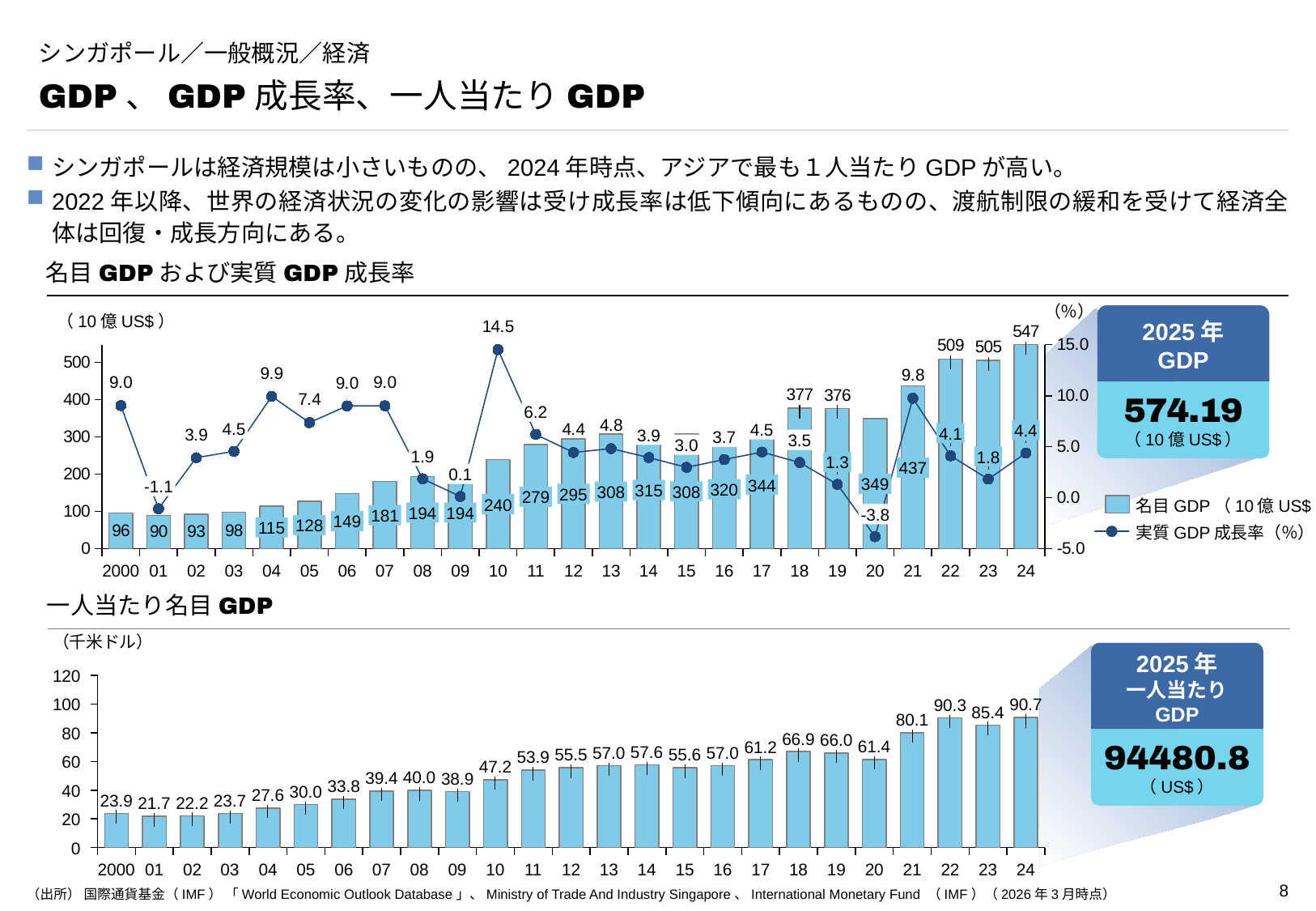

# シンガポール／一般概況／経済
GDP、GDP成長率、一人当たりGDP
シンガポールは経済規模は小さいものの、2024年時点、アジアで最も１人当たりGDPが高い。
2022年以降、世界の経済状況の変化の影響は受け成長率は低下傾向にあるものの、渡航制限の緩和を受けて経済全体は回復・成長方向にある。
名目GDPおよび実質GDP成長率

### Chart

| Category |  |  |
|---|---|---|
（％）
2025年
GDP

（10億US$）
574.19
（10億US$）
6.2
4.5
4.5
4.4
4.1
3.9
3.7
3.5
3.0
1.9
1.8
1.3
437
0.1
349
344
-1.1
320
315
308
308
295
279
240
名目GDP（10億US$）

194
194
-3.8
181
149
128
115
実質GDP成長率（％）

2000
01
02
03
04
05
06
07
08
09
10
11
12
13
14
15
16
17
18
19
20
21
22
23
24
一人当たり名目GDP
（千米ドル）
2025年
一人当たり
GDP

### Chart

| Category |  |
|---|---|
120
100
90.7
90.3
85.4
80.1
80
66.9
94480.8
（US$）
66.0
61.4
61.2
57.6
57.0
57.0
55.6
55.5
53.9
60
47.2
40.0
39.4
38.9
33.8
40
30.0
27.6
23.9
23.7
22.2
21.7
20
0
2000
01
02
03
04
05
06
07
08
09
10
11
12
13
14
15
16
17
18
19
20
21
22
23
24
（出所） 国際通貨基金（IMF） 「World Economic Outlook Database」、Ministry of Trade And Industry Singapore、International Monetary Fund （IMF）（2026年3月時点）